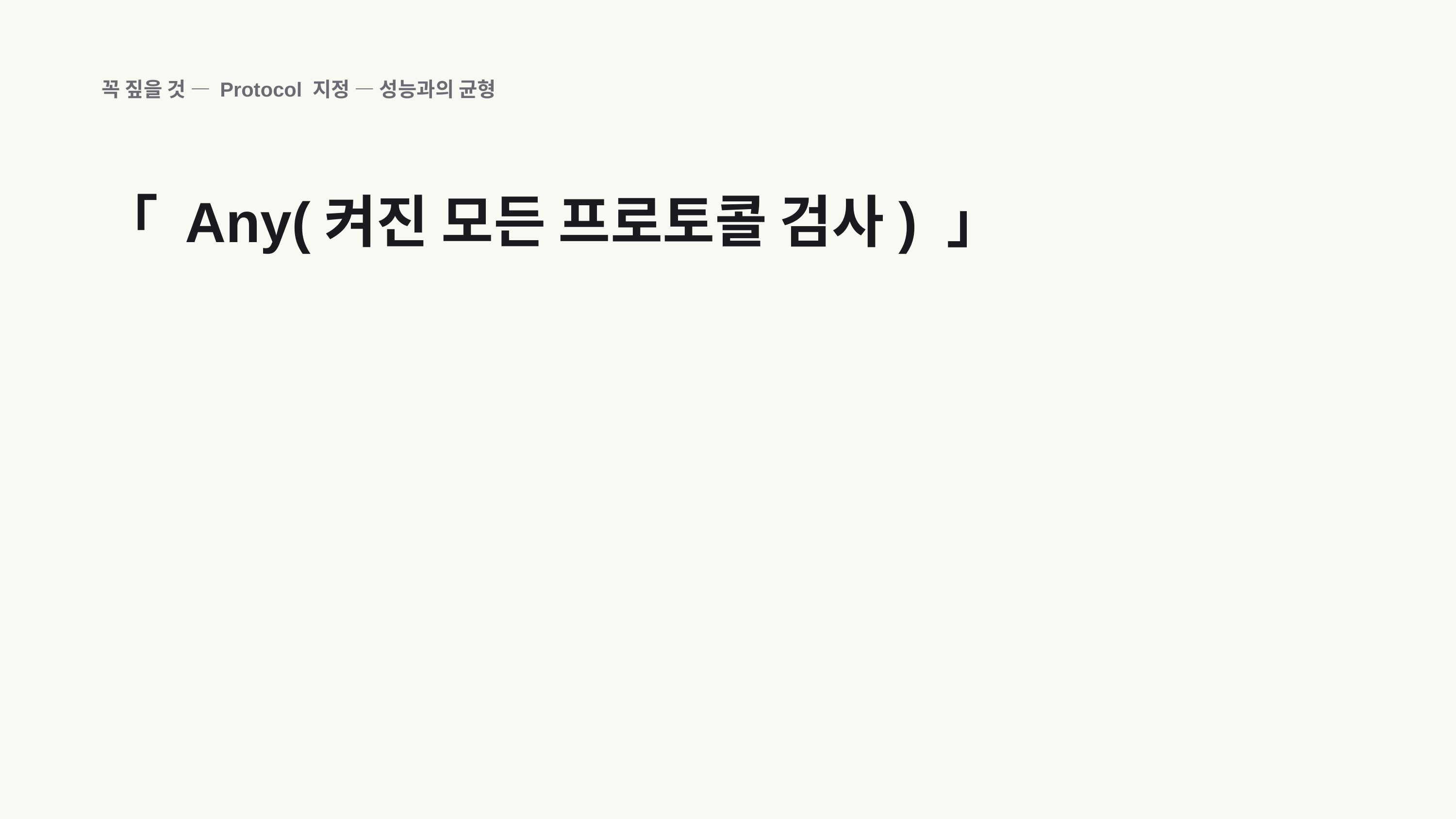

꼭 짚을 것 — Protocol 지정 — 성능과의 균형
「 Any(켜진 모든 프로토콜 검사) 」